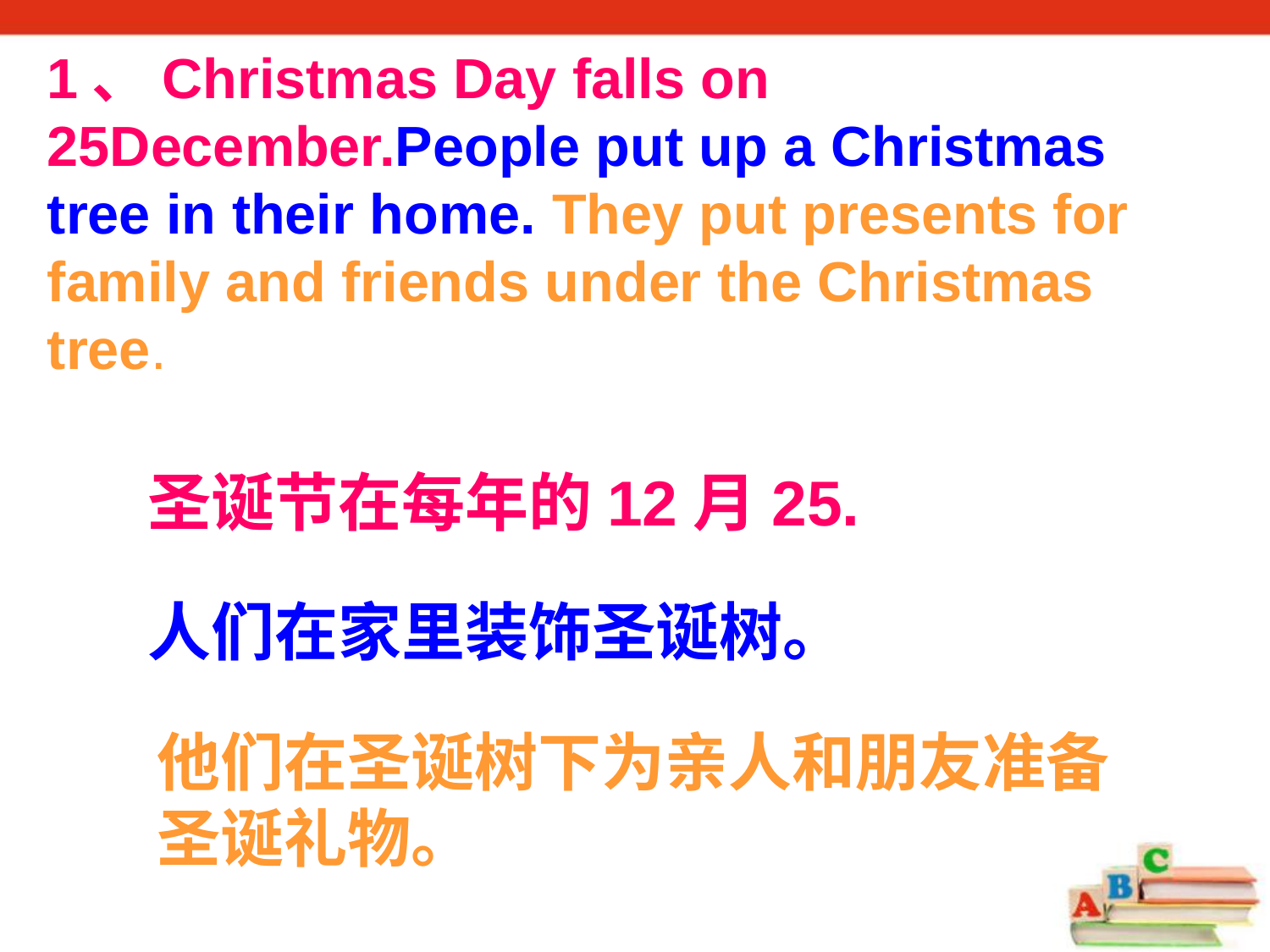

1、Christmas Day falls on 25December.People put up a Christmas tree in their home. They put presents for family and friends under the Christmas tree.
圣诞节在每年的12月25.
人们在家里装饰圣诞树。
他们在圣诞树下为亲人和朋友准备圣诞礼物。